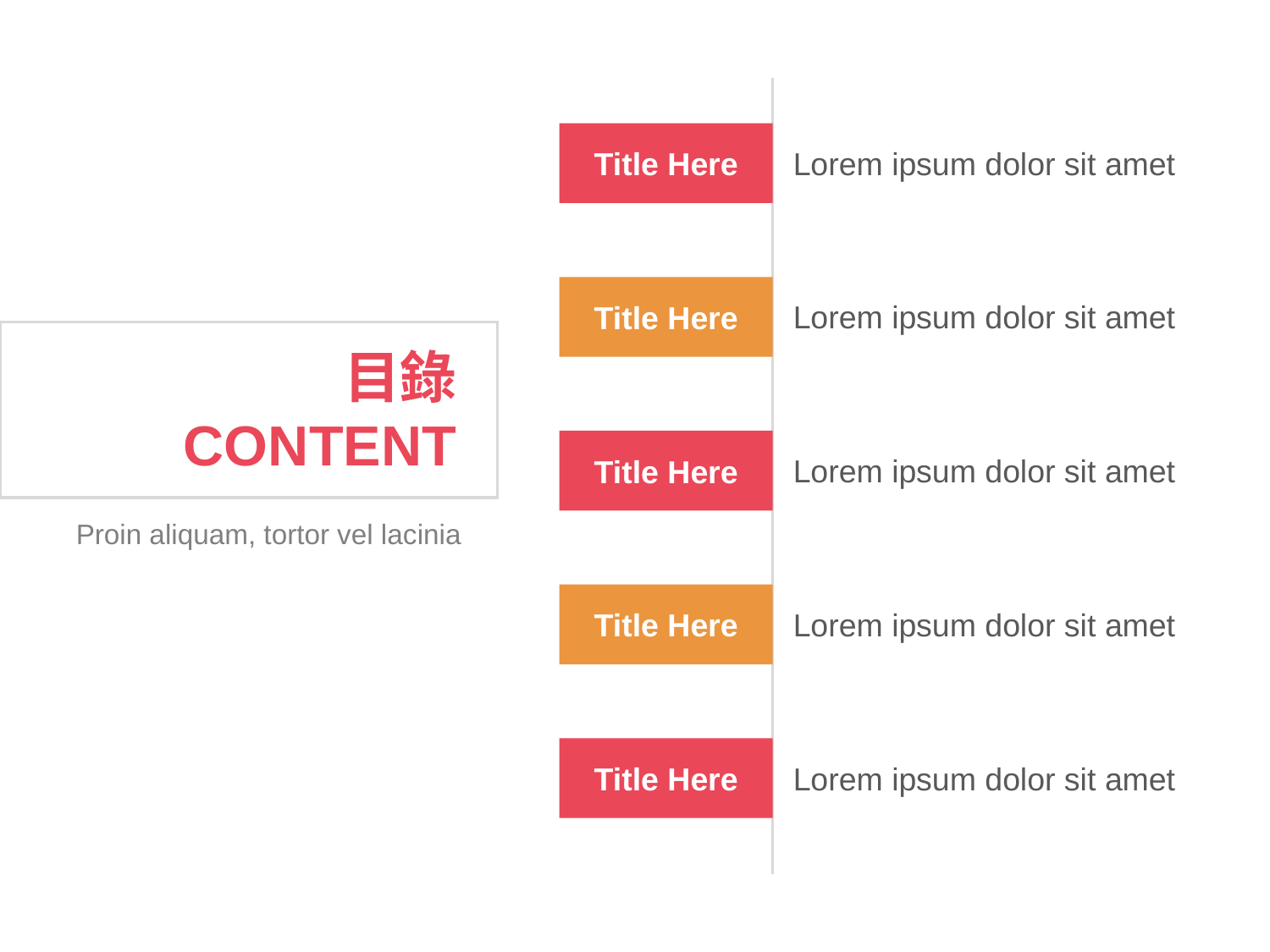

Title Here
Lorem ipsum dolor sit amet
Title Here
Lorem ipsum dolor sit amet
Title Here
Lorem ipsum dolor sit amet
Title Here
Lorem ipsum dolor sit amet
Title Here
Lorem ipsum dolor sit amet

目錄
CONTENT
Proin aliquam, tortor vel lacinia